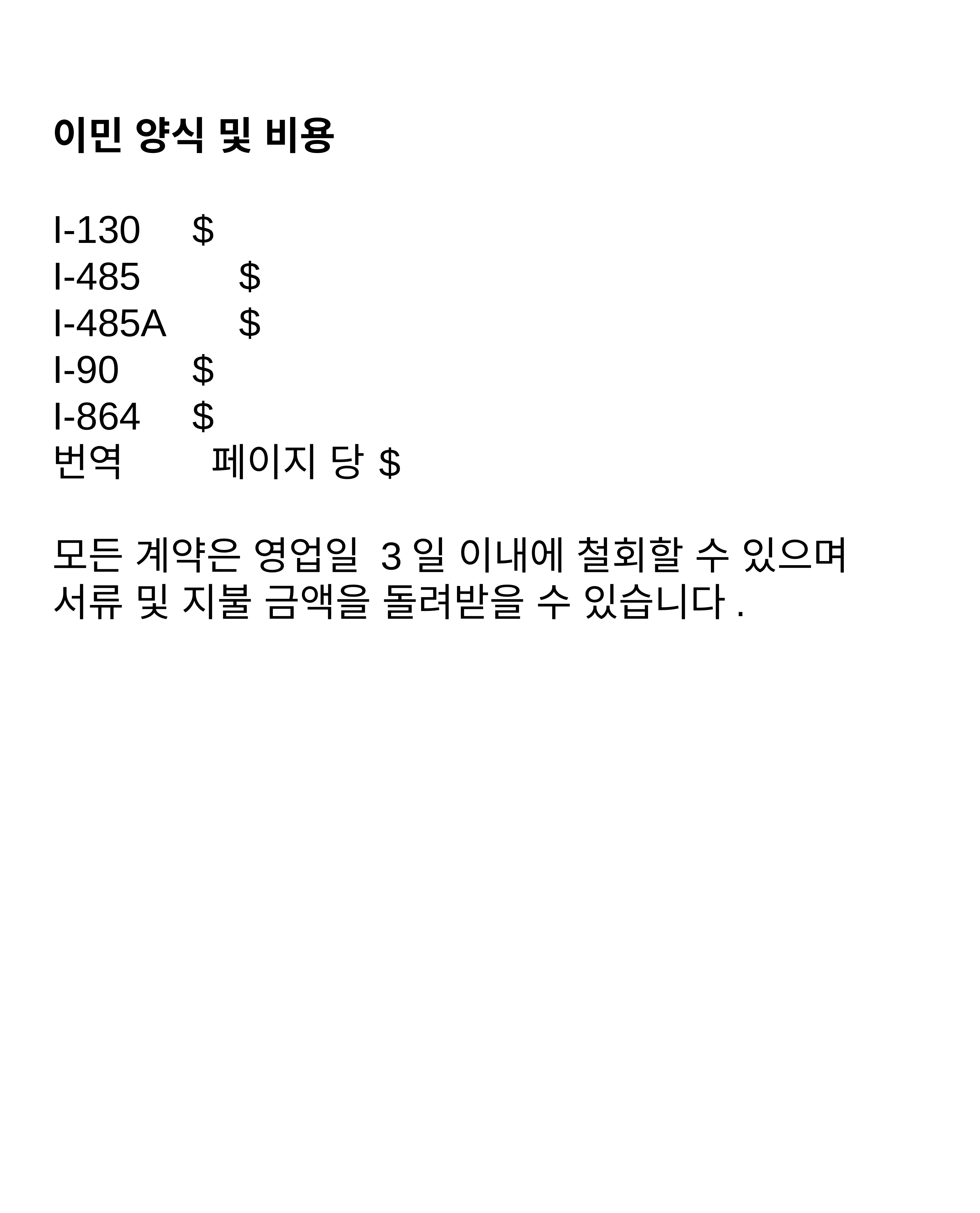

이민 양식 및 비용

I-130		$
I-485			$
I-485A		$
I-90		$
I-864		$
번역        페이지 당	$

모든 계약은 영업일 3일 이내에 철회할 수 있으며 서류 및 지불 금액을 돌려받을 수 있습니다.